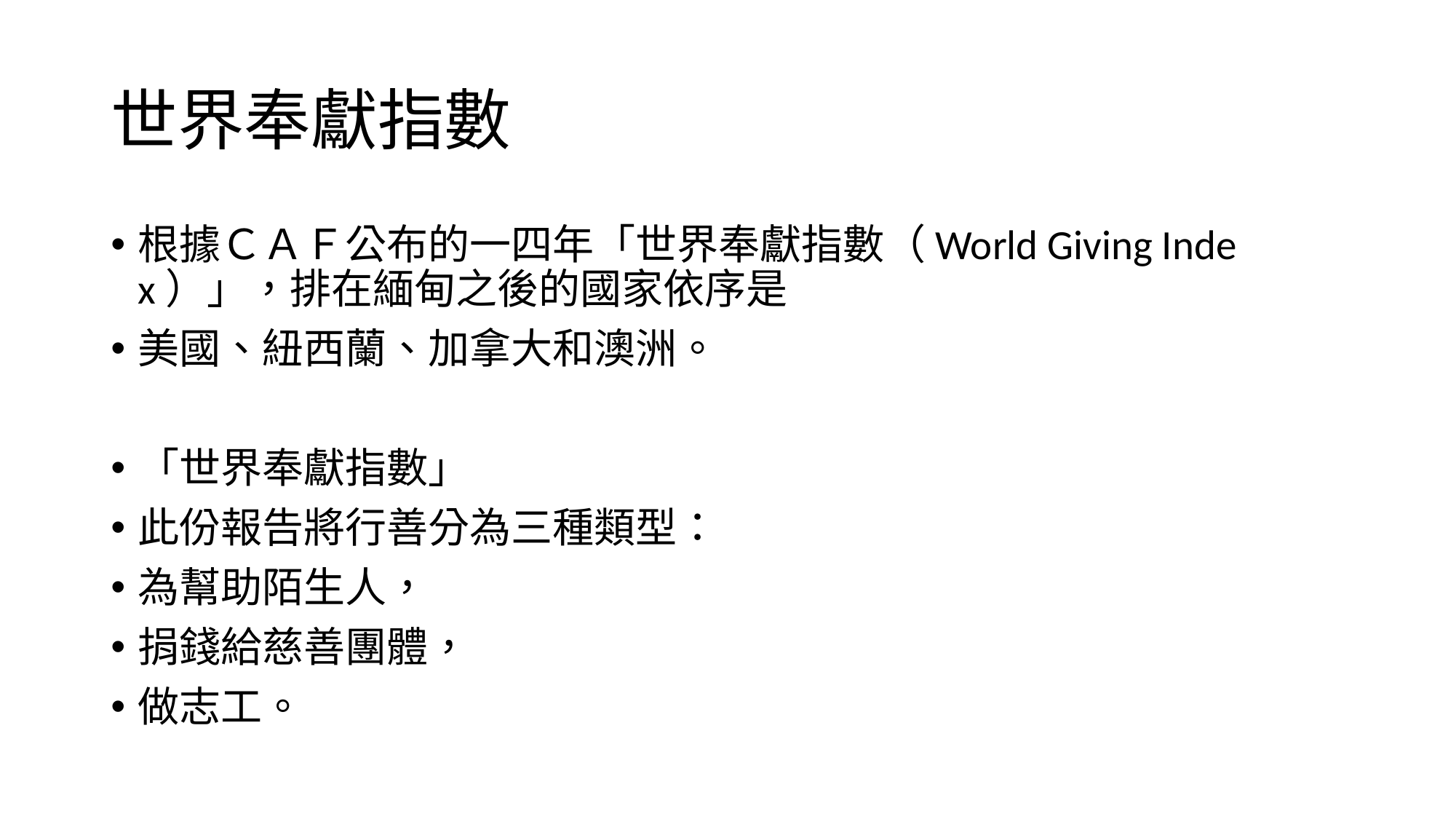

# 世界奉獻指數
根據ＣＡＦ公布的一四年「世界奉獻指數（World Giving Index）」，排在緬甸之後的國家依序是
美國、紐西蘭、加拿大和澳洲。

「世界奉獻指數」
此份報告將行善分為三種類型：
為幫助陌生人，
捐錢給慈善團體，
做志工。